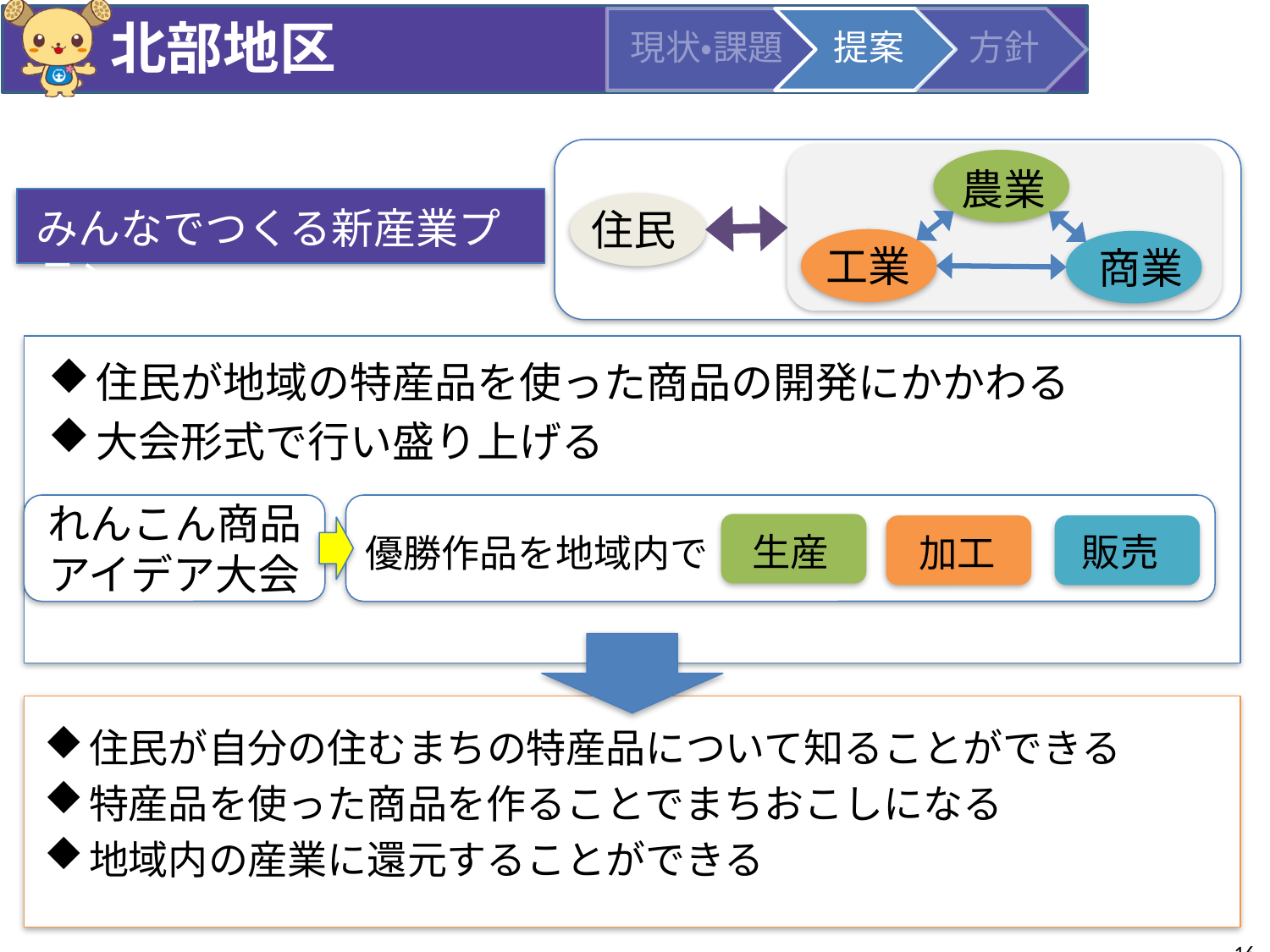

# 北部地区

現状・課題

提案

方針

農業

みんなでつくる新産業プラン
住民

工業
商業

住民が地域の特産品を使った商品の開発にかかわる
大会形式で行い盛り上げる
れんこん商品アイデア大会

販売

生産

加工

優勝作品を地域内で

住民が自分の住むまちの特産品について知ることができる
特産品を使った商品を作ることでまちおこしになる
地域内の産業に還元することができる
16